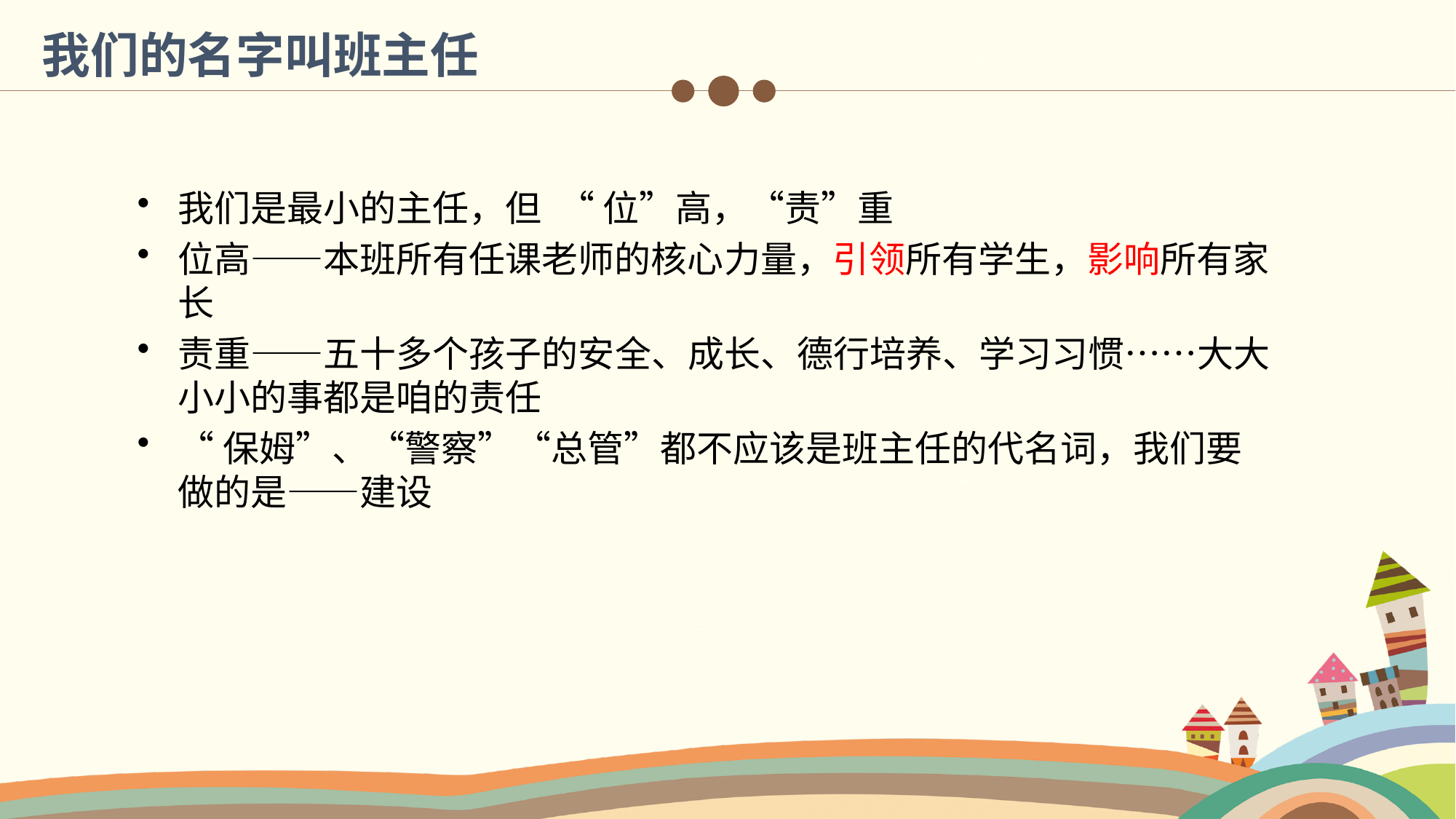

我们的名字叫班主任
我们是最小的主任，但  “ 位”高，“责”重
位高——本班所有任课老师的核心力量，引领所有学生，影响所有家长
责重——五十多个孩子的安全、成长、德行培养、学习习惯……大大小小的事都是咱的责任
“保姆”、“警察”“总管”都不应该是班主任的代名词，我们要做的是——建设